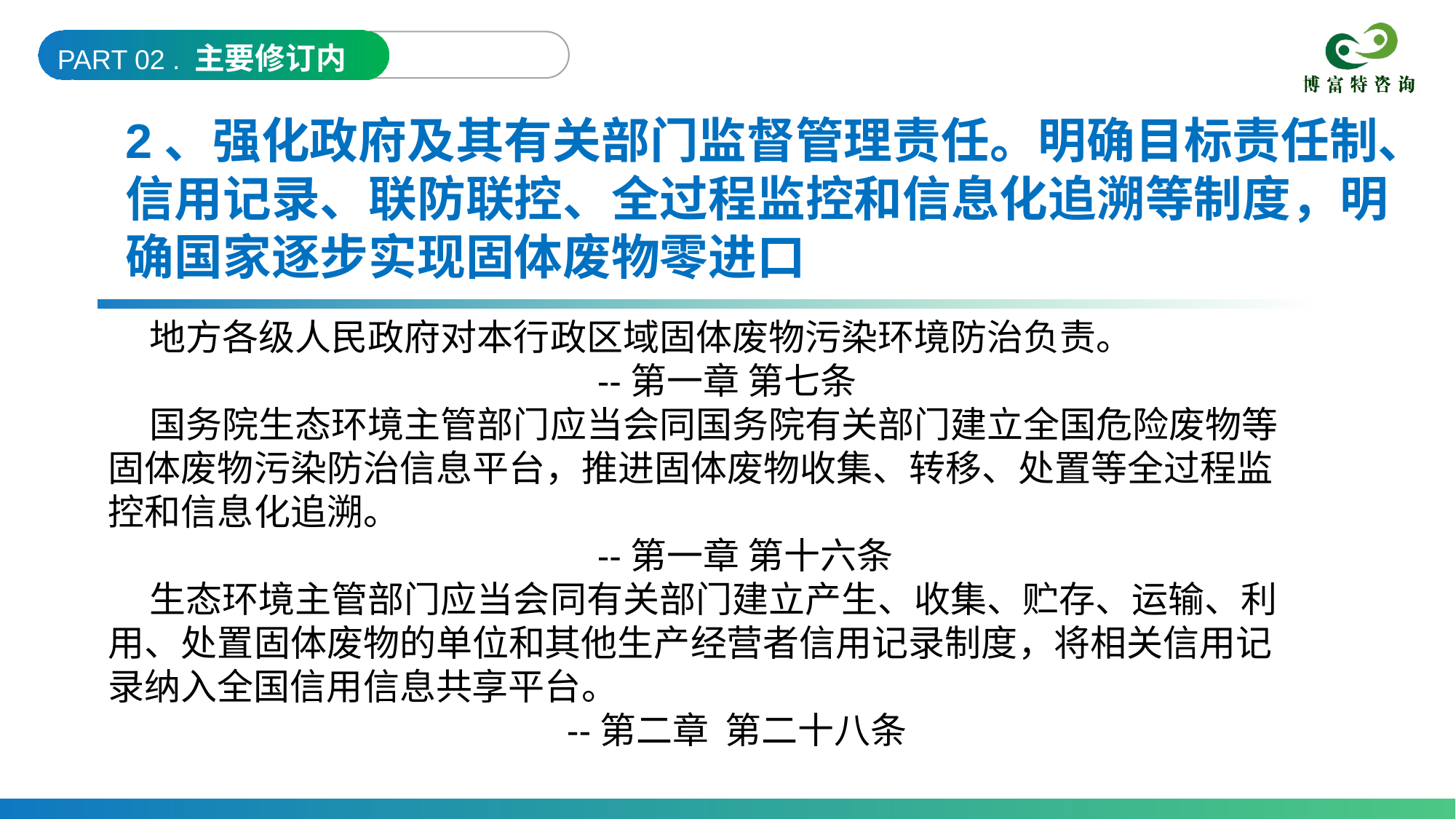

PART 02 . 主要修订内容
2、强化政府及其有关部门监督管理责任。明确目标责任制、信用记录、联防联控、全过程监控和信息化追溯等制度，明确国家逐步实现固体废物零进口

    地方各级人民政府对本行政区域固体废物污染环境防治负责。
                                                --第一章 第七条
    国务院生态环境主管部门应当会同国务院有关部门建立全国危险废物等固体废物污染防治信息平台，推进固体废物收集、转移、处置等全过程监控和信息化追溯。
                                                --第一章 第十六条
    生态环境主管部门应当会同有关部门建立产生、收集、贮存、运输、利用、处置固体废物的单位和其他生产经营者信用记录制度，将相关信用记录纳入全国信用信息共享平台。
                                             --第二章  第二十八条